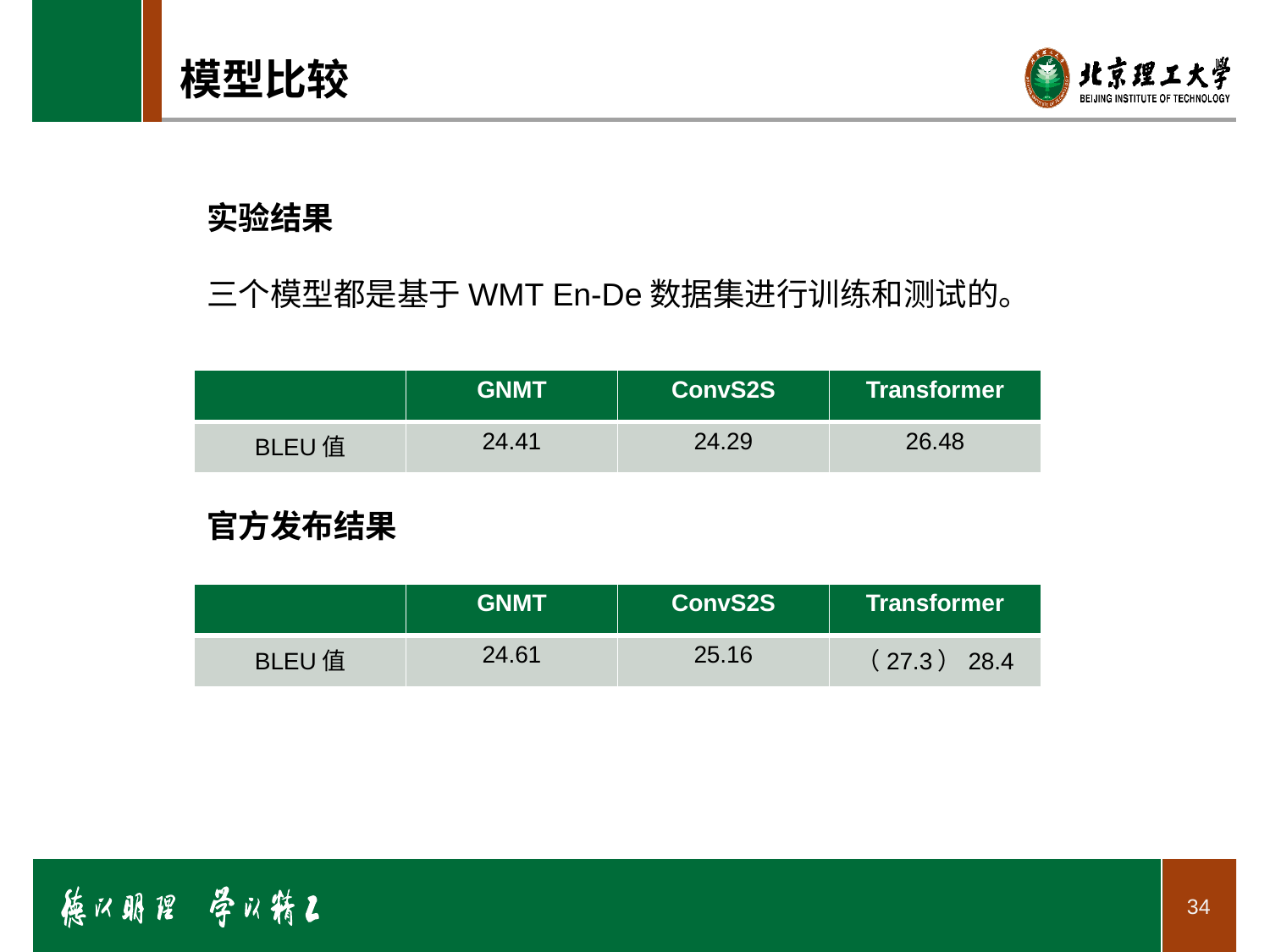

# 模型比较
1
实验结果

三个模型都是基于WMT En-De数据集进行训练和测试的。
|  | GNMT | ConvS2S | Transformer |
| --- | --- | --- | --- |
| BLEU值 | 24.41 | 24.29 | 26.48 |
官方发布结果
|  | GNMT | ConvS2S | Transformer |
| --- | --- | --- | --- |
| BLEU值 | 24.61 | 25.16 | （27.3）28.4 |